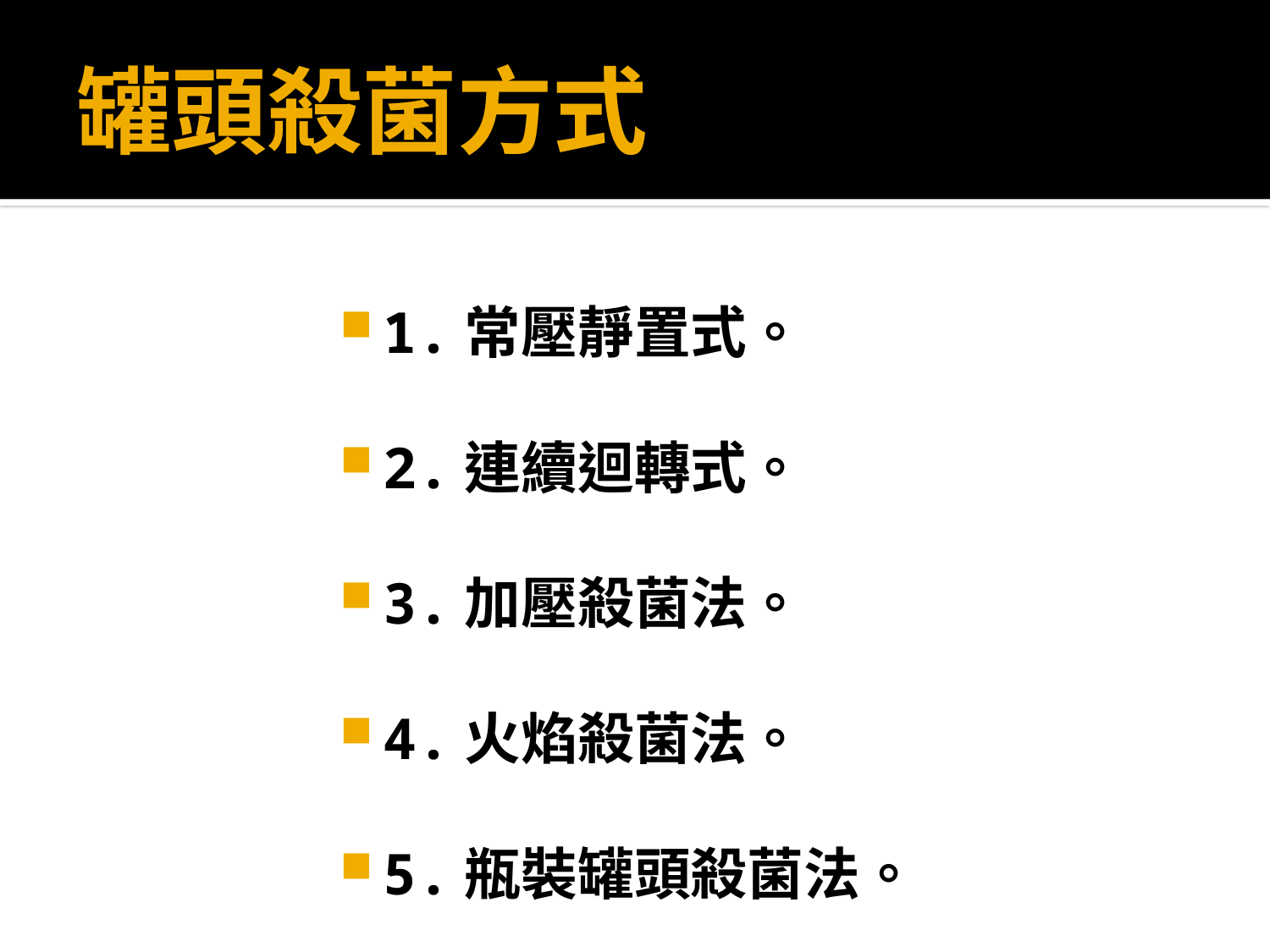

# 罐頭殺菌方式
1.常壓靜置式。
2.連續迴轉式。
3.加壓殺菌法。
4.火焰殺菌法。
5.瓶裝罐頭殺菌法。